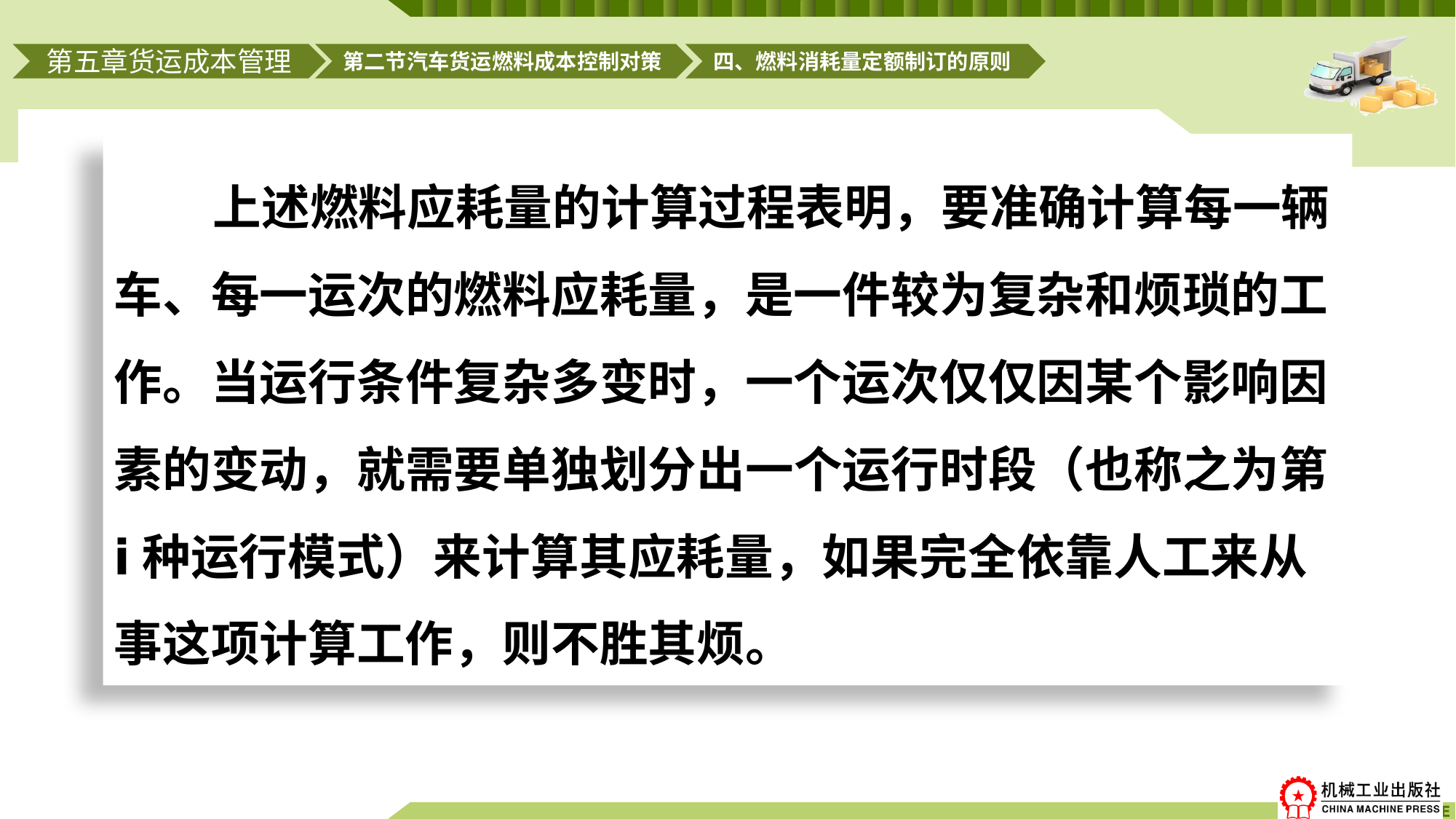

第二节汽车货运燃料成本控制对策
四、燃料消耗量定额制订的原则
第五章货运成本管理
# 上述燃料应耗量的计算过程表明，要准确计算每一辆车、每一运次的燃料应耗量，是一件较为复杂和烦琐的工作。当运行条件复杂多变时，一个运次仅仅因某个影响因素的变动，就需要单独划分出一个运行时段（也称之为第i种运行模式）来计算其应耗量，如果完全依靠人工来从事这项计算工作，则不胜其烦。